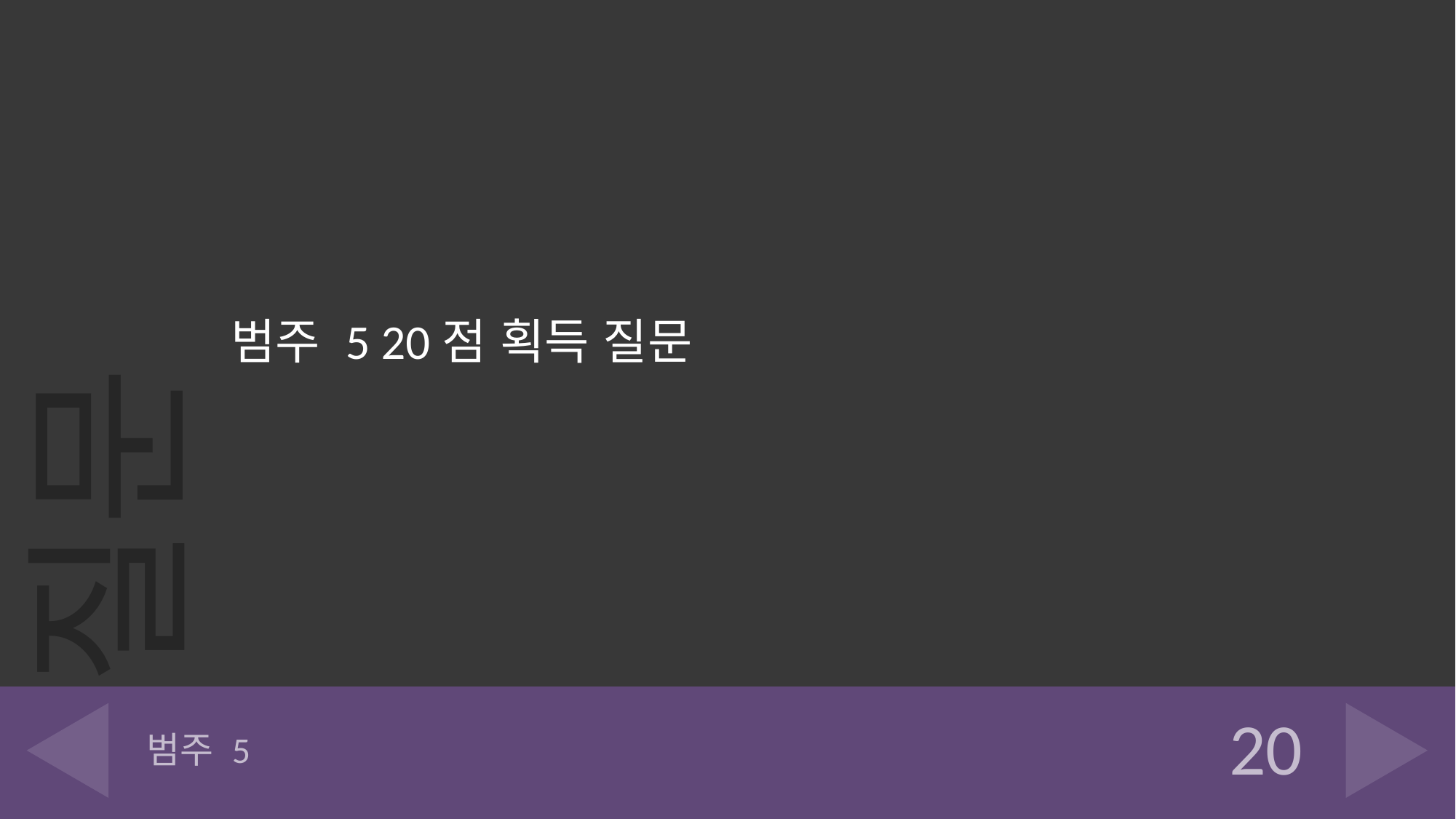

범주 5 20점 획득 질문
# 범주 5
20